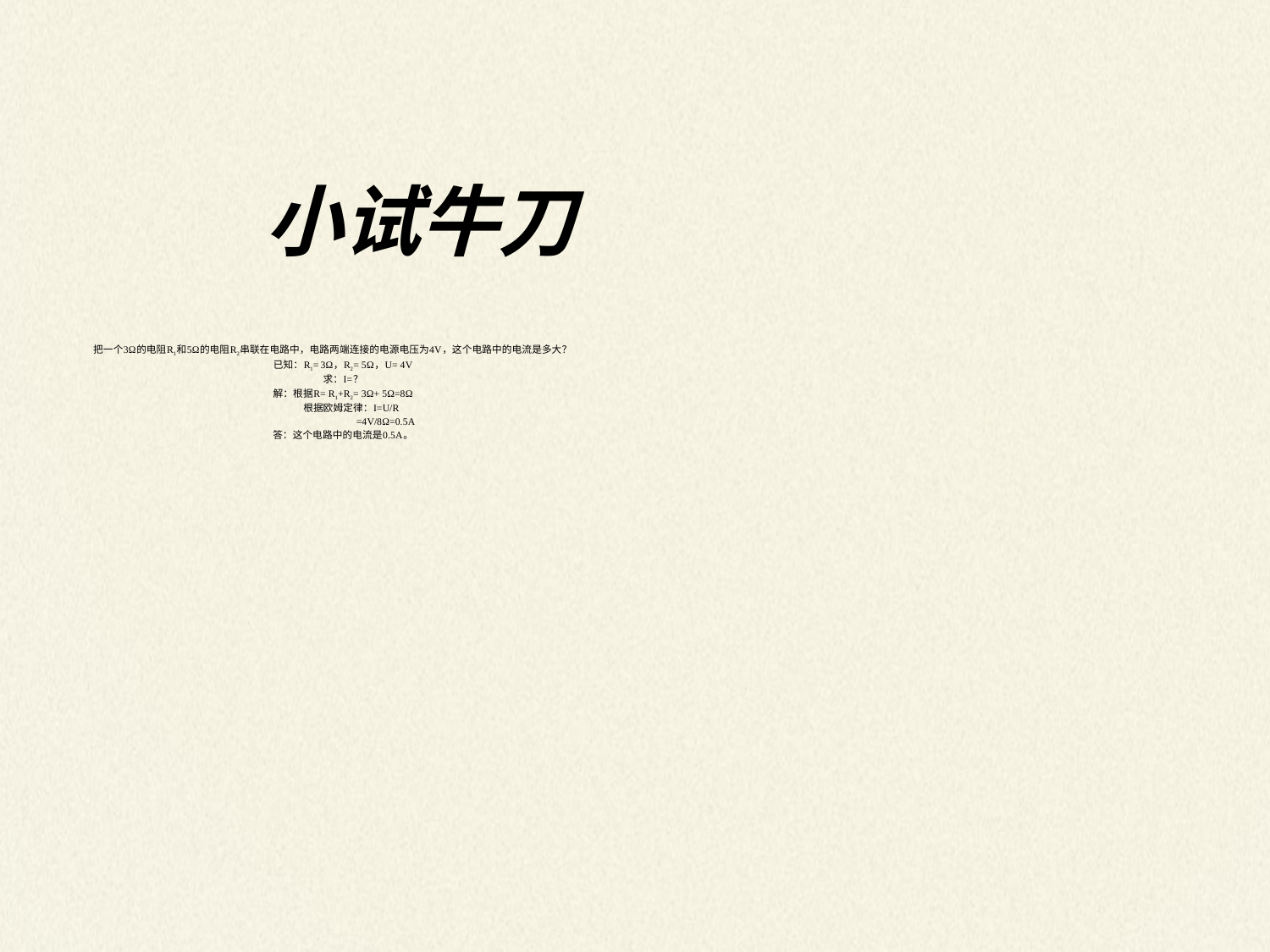

小试牛刀
把一个3Ω的电阻R1和5Ω的电阻R2串联在电路中，电路两端连接的电源电压为4V，这个电路中的电流是多大？
         已知：R1= 3Ω，R2= 5Ω，U= 4V
         求：I=？
         解：根据R= R1+R2= 3Ω+ 5Ω=8Ω
                根据欧姆定律：I=U/R
                                          =4V/8Ω=0.5A
         答：这个电路中的电流是0.5A。